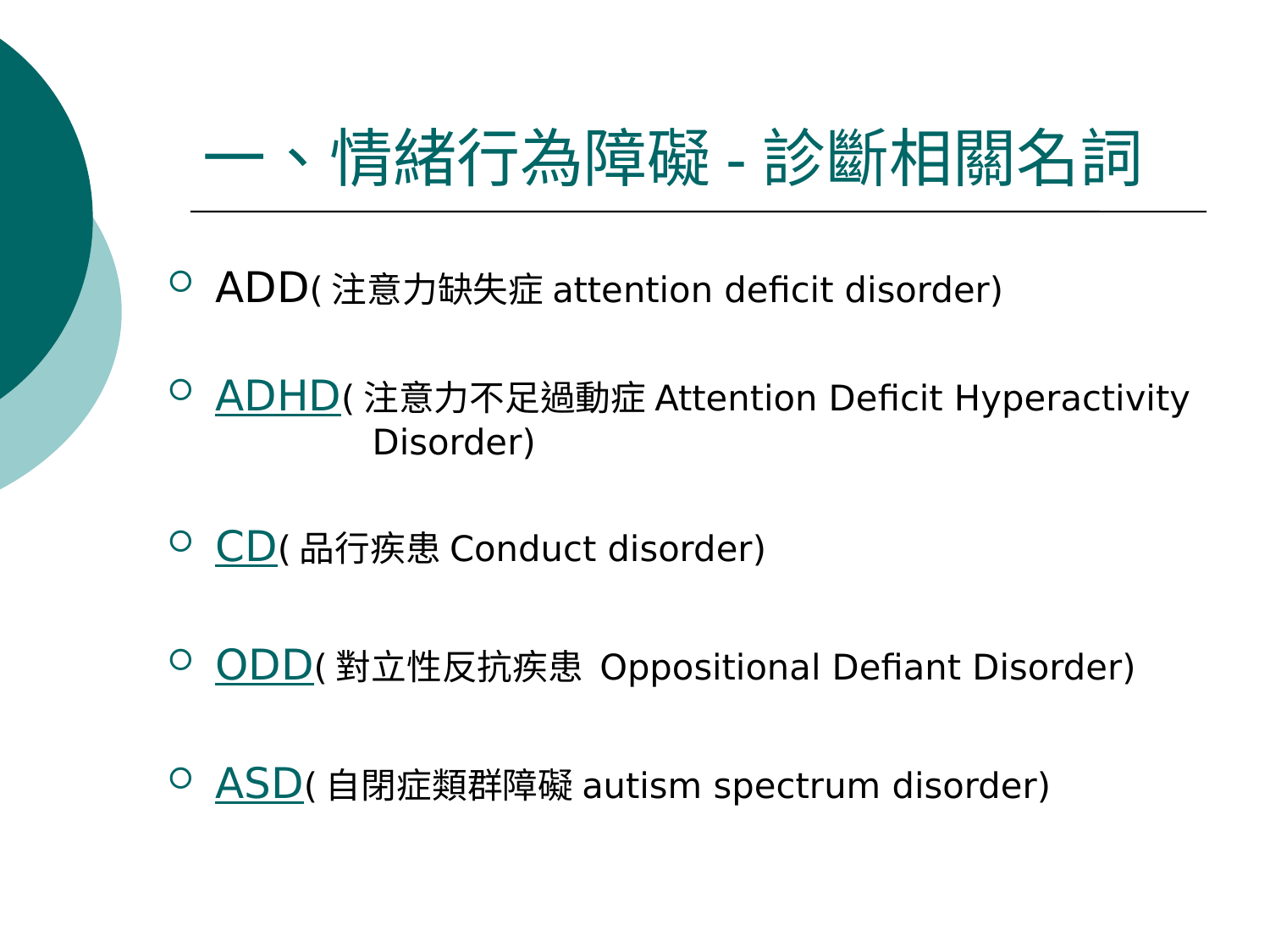

# 一、情緒行為障礙-診斷相關名詞
ADD(注意力缺失症attention deficit disorder)

ADHD(注意力不足過動症Attention Deficit Hyperactivity                  Disorder)

CD(品行疾患Conduct disorder)

ODD(對立性反抗疾患 Oppositional Defiant Disorder)

ASD(自閉症類群障礙autism spectrum disorder)